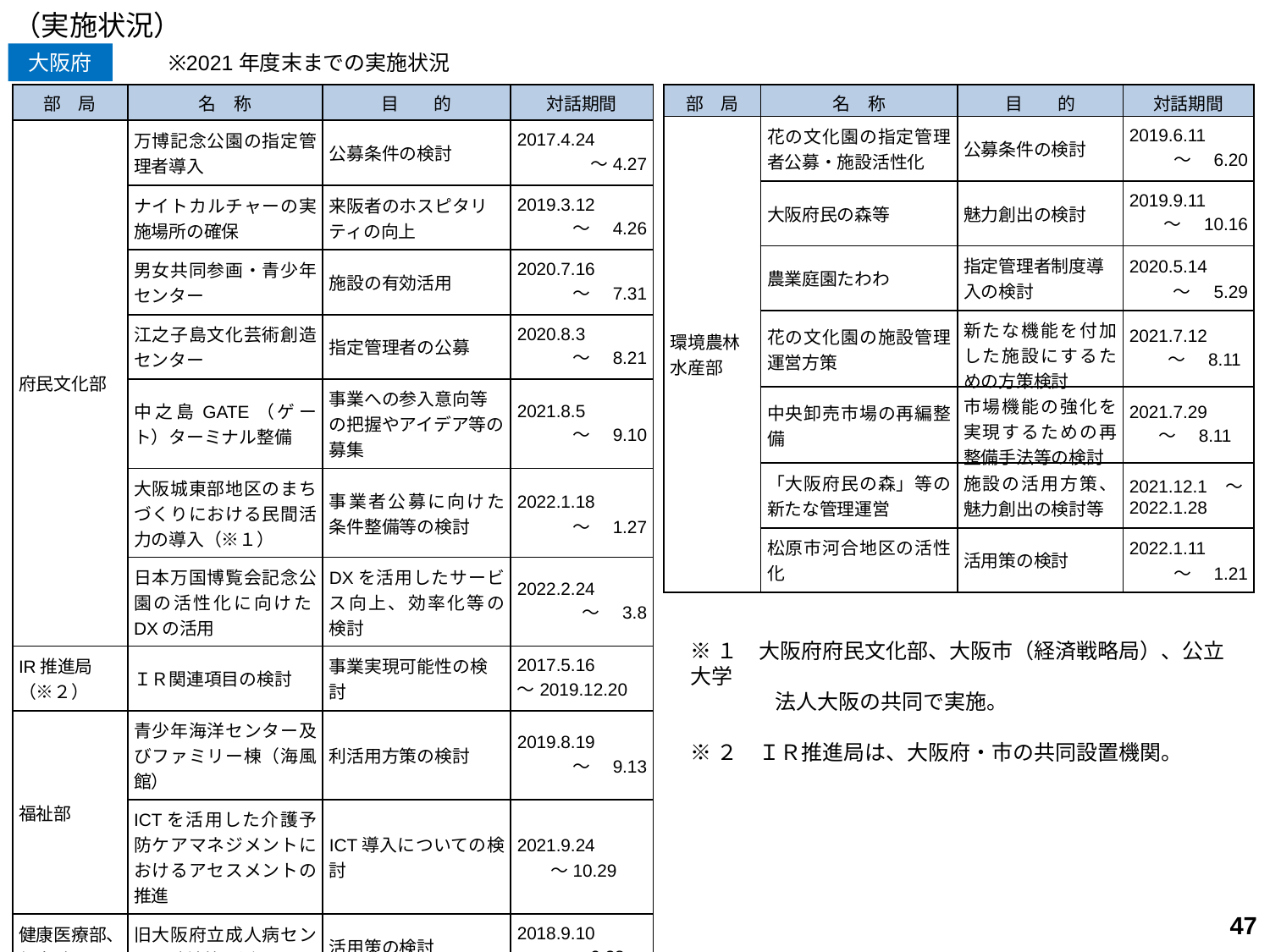

（実施状況）
※2021年度末までの実施状況
大阪府
| 部　局 | 名　称 | 目　　的 | 対話期間 |
| --- | --- | --- | --- |
| 府民文化部 | 万博記念公園の指定管理者導入 | 公募条件の検討 | 2017.4.24 ～4.27 |
|  | ナイトカルチャーの実施場所の確保 | 来阪者のホスピタリティの向上 | 2019.3.12 　 ～　4.26 |
|  | 男女共同参画・青少年センター | 施設の有効活用 | 2020.7.16 ～　7.31 |
|  | 江之子島文化芸術創造センター | 指定管理者の公募 | 2020.8.3 　～　8.21 |
|  | 中之島GATE（ゲート）ターミナル整備 | 事業への参入意向等の把握やアイデア等の募集 | 2021.8.5 　　～　9.10 |
|  | 大阪城東部地区のまちづくりにおける民間活力の導入（※１） | 事業者公募に向けた条件整備等の検討 | 2022.1.18　 ～　1.27 |
|  | 日本万国博覧会記念公園の活性化に向けたDXの活用 | DXを活用したサービス向上、効率化等の検討 | 2022.2.24 ～　3.8 |
| IR推進局（※２） | ＩＲ関連項目の検討 | 事業実現可能性の検討 | 2017.5.16 ～2019.12.20 |
| 福祉部 | 青少年海洋センター及びファミリー棟（海風館） | 利活用方策の検討 | 2019.8.19 ～　9.13 |
|  | ICTを活用した介護予防ケアマネジメントにおけるアセスメントの推進 | ICT導入についての検討 | 2021.9.24　　 ～10.29 |
| 健康医療部、都市計画局 | 旧大阪府立成人病センター跡地等の活用 | 活用策の検討 | 2018.9.10 ～　9.28 |
| 商工労働部 | 彩都バイオインキュベーション施設運営等事業 | 施設運営の検討 | 2021.3.29 ～　4.16 |
| 部　局 | 名　称 | 目　　的 | 対話期間 |
| --- | --- | --- | --- |
| 環境農林 水産部 | 花の文化園の指定管理者公募・施設活性化 | 公募条件の検討 | 2019.6.11 ～　6.20 |
|  | 大阪府民の森等 | 魅力創出の検討 | 2019.9.11 ～　10.16 |
|  | 農業庭園たわわ | 指定管理者制度導入の検討 | 2020.5.14　 　～　5.29 |
|  | 花の文化園の施設管理運営方策 | 新たな機能を付加した施設にするための方策検討 | 2021.7.12 　～　8.11 |
|  | 中央卸売市場の再編整備 | 市場機能の強化を実現するための再整備手法等の検討 | 2021.7.29 ～　8.11 |
|  | 「大阪府民の森」等の新たな管理運営 | 施設の活用方策、魅力創出の検討等 | 2021.12.1 ～2022.1.28 |
|  | 松原市河合地区の活性化 | 活用策の検討 | 2022.1.11　 ～　1.21 |
※１　大阪府府民文化部、大阪市（経済戦略局）、公立大学
　　　　法人大阪の共同で実施。

※２　ＩＲ推進局は、大阪府・市の共同設置機関。
47